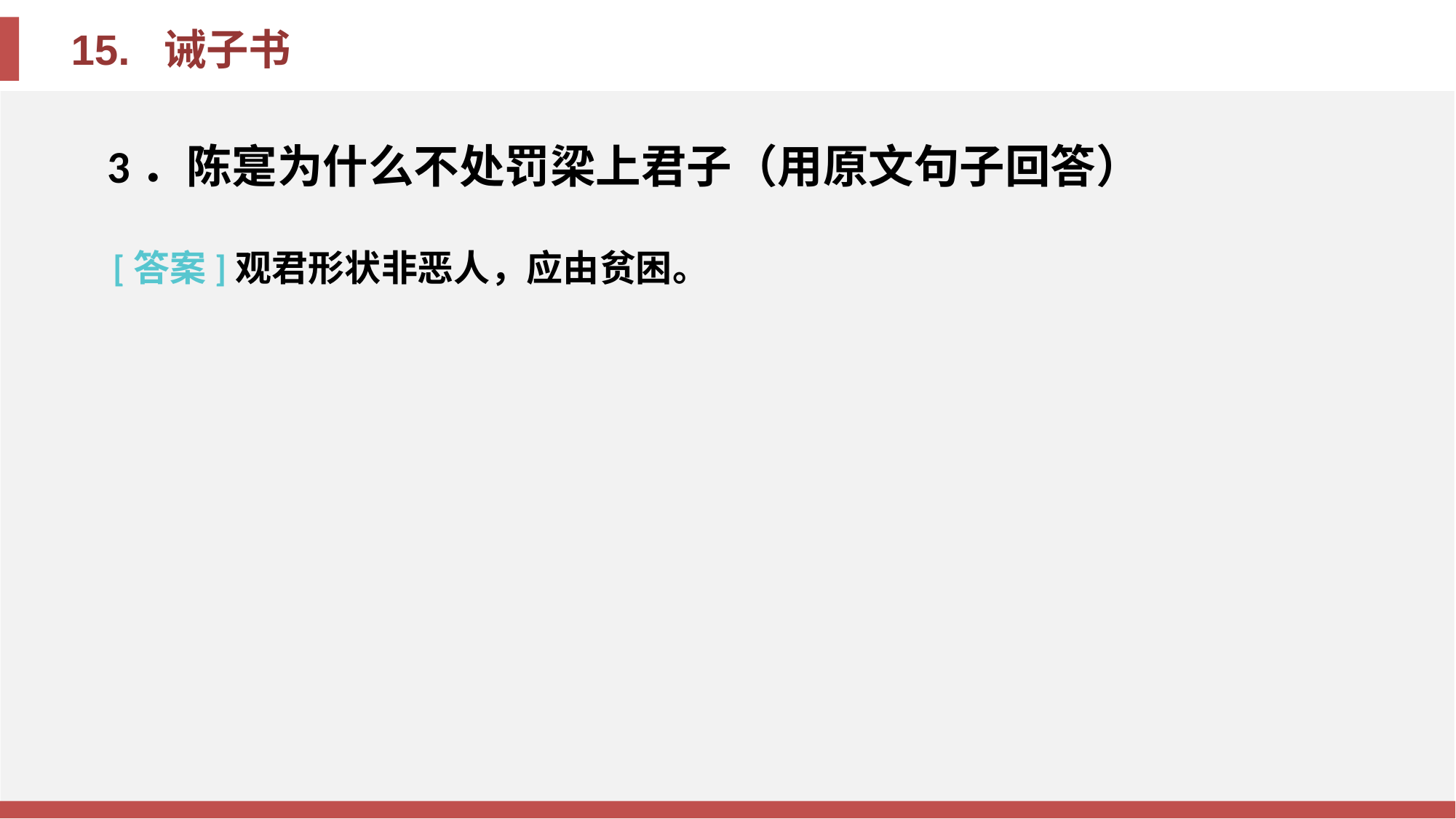

3．陈寔为什么不处罚梁上君子（用原文句子回答）
[答案]观君形状非恶人，应由贫困。